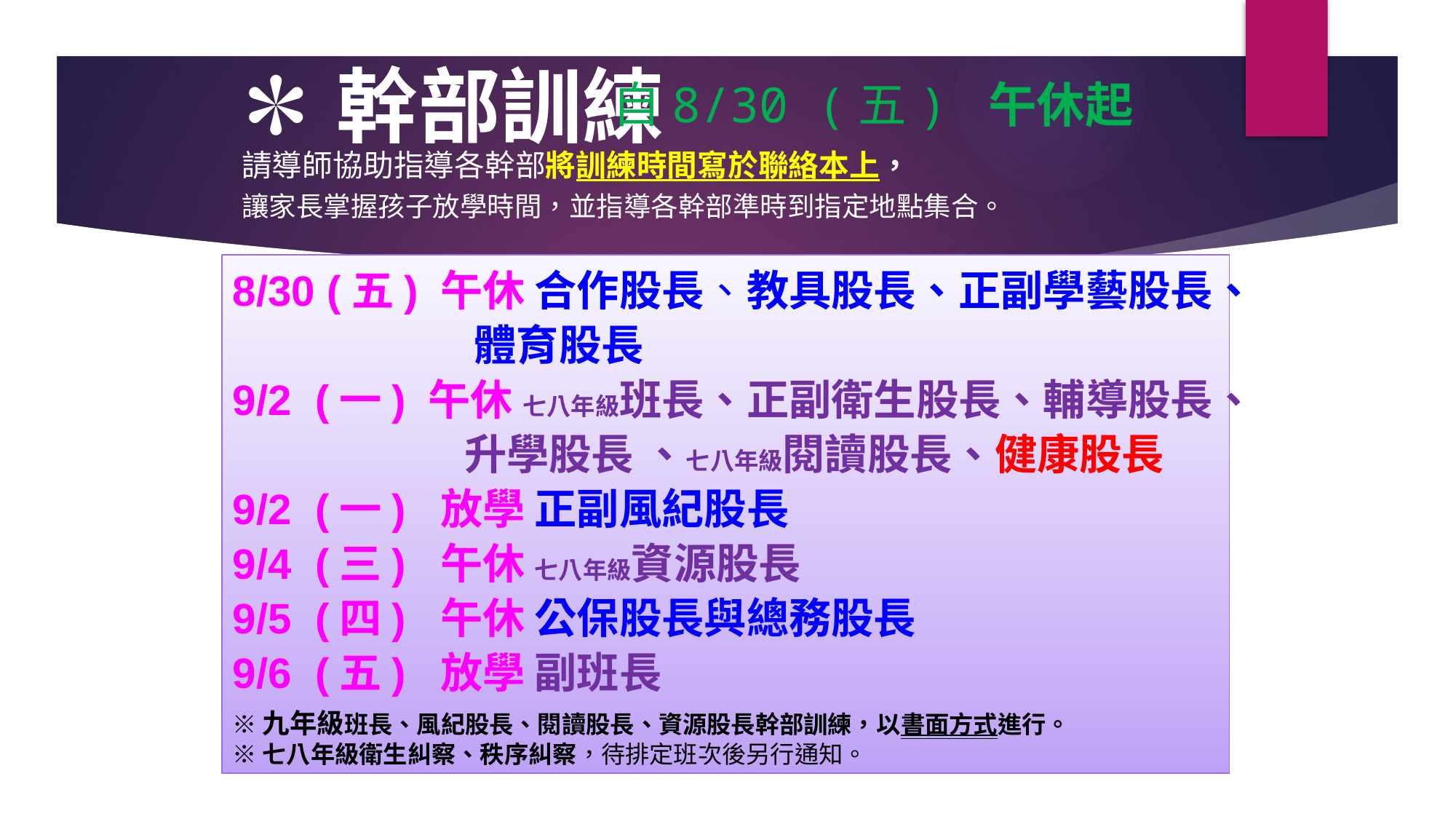

✽幹部訓練
自8/30 (五) 午休起
請導師協助指導各幹部將訓練時間寫於聯絡本上，
讓家長掌握孩子放學時間，並指導各幹部準時到指定地點集合。
8/30 (五) 午休 合作股長、教具股長、正副學藝股長、
                        體育股長
9/2  (一) 午休 七八年級班長、正副衛生股長、輔導股長、
                       升學股長 、七八年級閱讀股長、健康股長
9/2  (一)  放學 正副風紀股長
9/4  (三)  午休 七八年級資源股長
9/5  (四)  午休 公保股長與總務股長
9/6  (五)  放學 副班長

※九年級班長、風紀股長、閱讀股長、資源股長幹部訓練，以書面方式進行。
※七八年級衛生糾察、秩序糾察，待排定班次後另行通知。